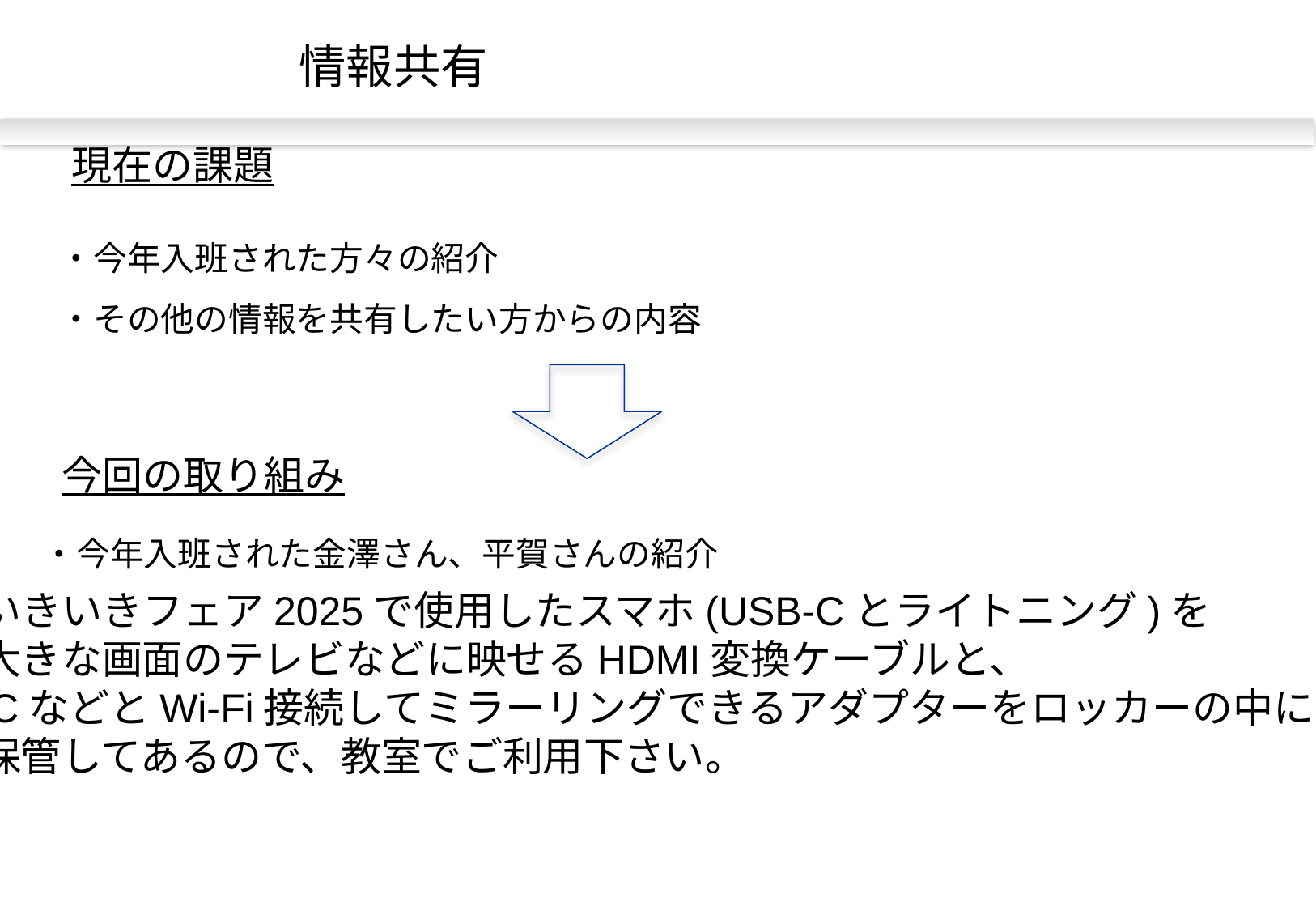

情報共有
現在の課題
・今年入班された方々の紹介
・その他の情報を共有したい方からの内容

今回の取り組み
・今年入班された金澤さん、平賀さんの紹介
・いきいきフェア2025で使用したスマホ(USB-Cとライトニング)を
　大きな画面のテレビなどに映せるHDMI変換ケーブルと、
  PCなどとWi-Fi接続してミラーリングできるアダプターをロッカーの中に
　保管してあるので、教室でご利用下さい。